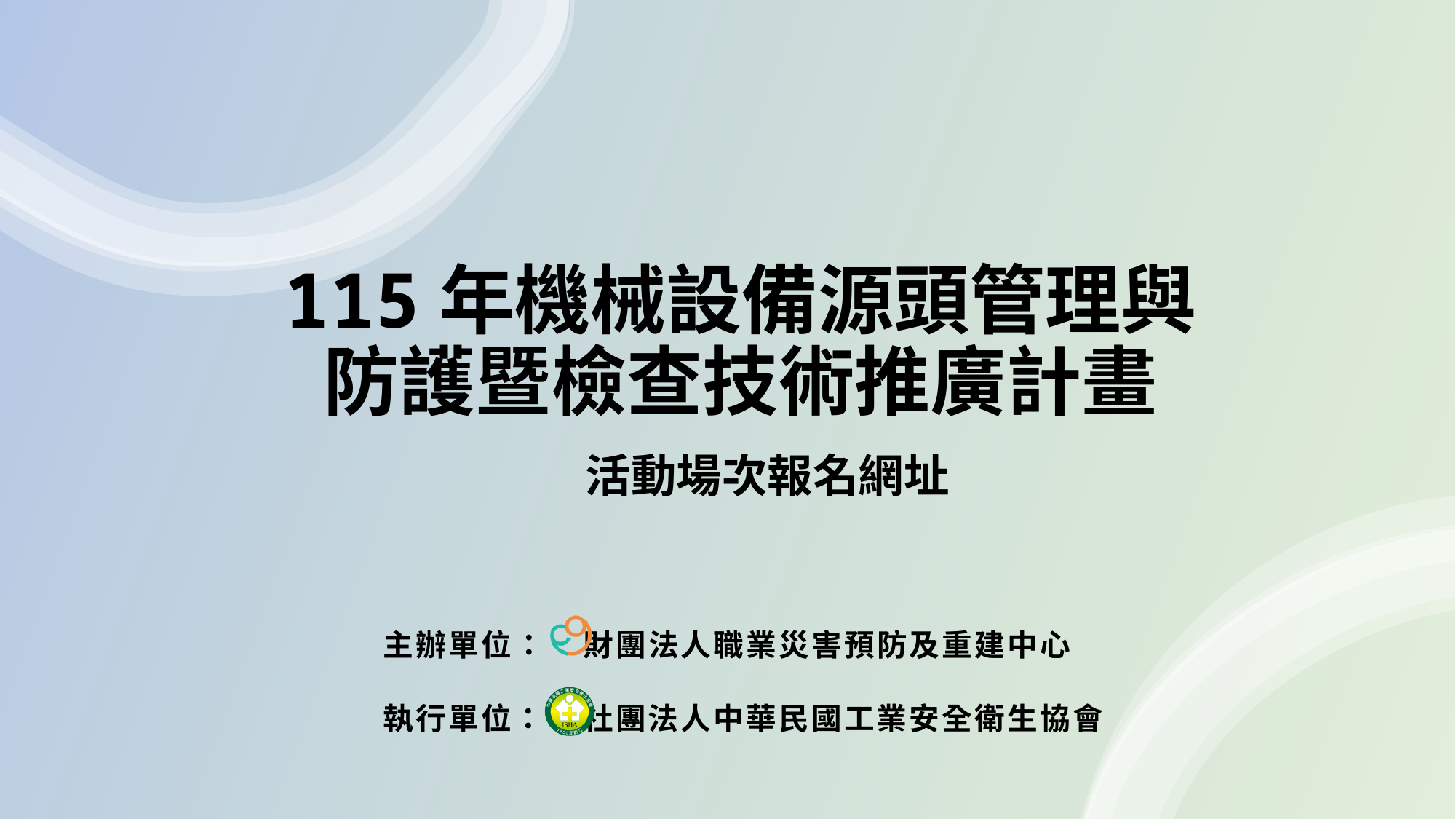

115年機械設備源頭管理與
防護暨檢查技術推廣計畫
活動場次報名網址

主辦單位：    財團法人職業災害預防及重建中心

執行單位：    社團法人中華民國工業安全衛生協會